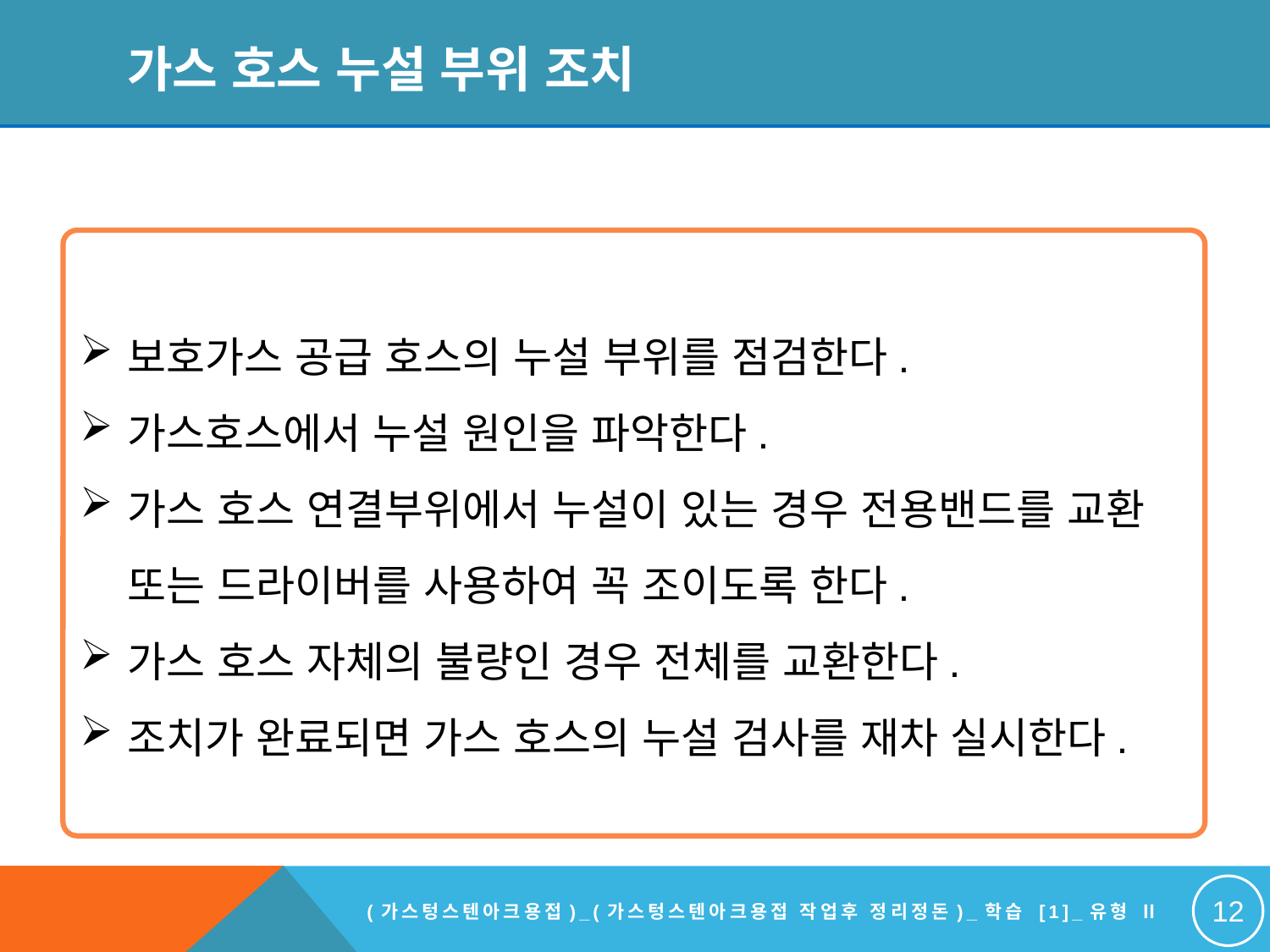

# 가스 호스 누설 부위 조치

보호가스 공급 호스의 누설 부위를 점검한다.
가스호스에서 누설 원인을 파악한다.
가스 호스 연결부위에서 누설이 있는 경우 전용밴드를 교환 또는 드라이버를 사용하여 꼭 조이도록 한다.
가스 호스 자체의 불량인 경우 전체를 교환한다.
조치가 완료되면 가스 호스의 누설 검사를 재차 실시한다.
12
(가스텅스텐아크용접)_(가스텅스텐아크용접 작업후 정리정돈)_학습 [1]_유형 Ⅱ